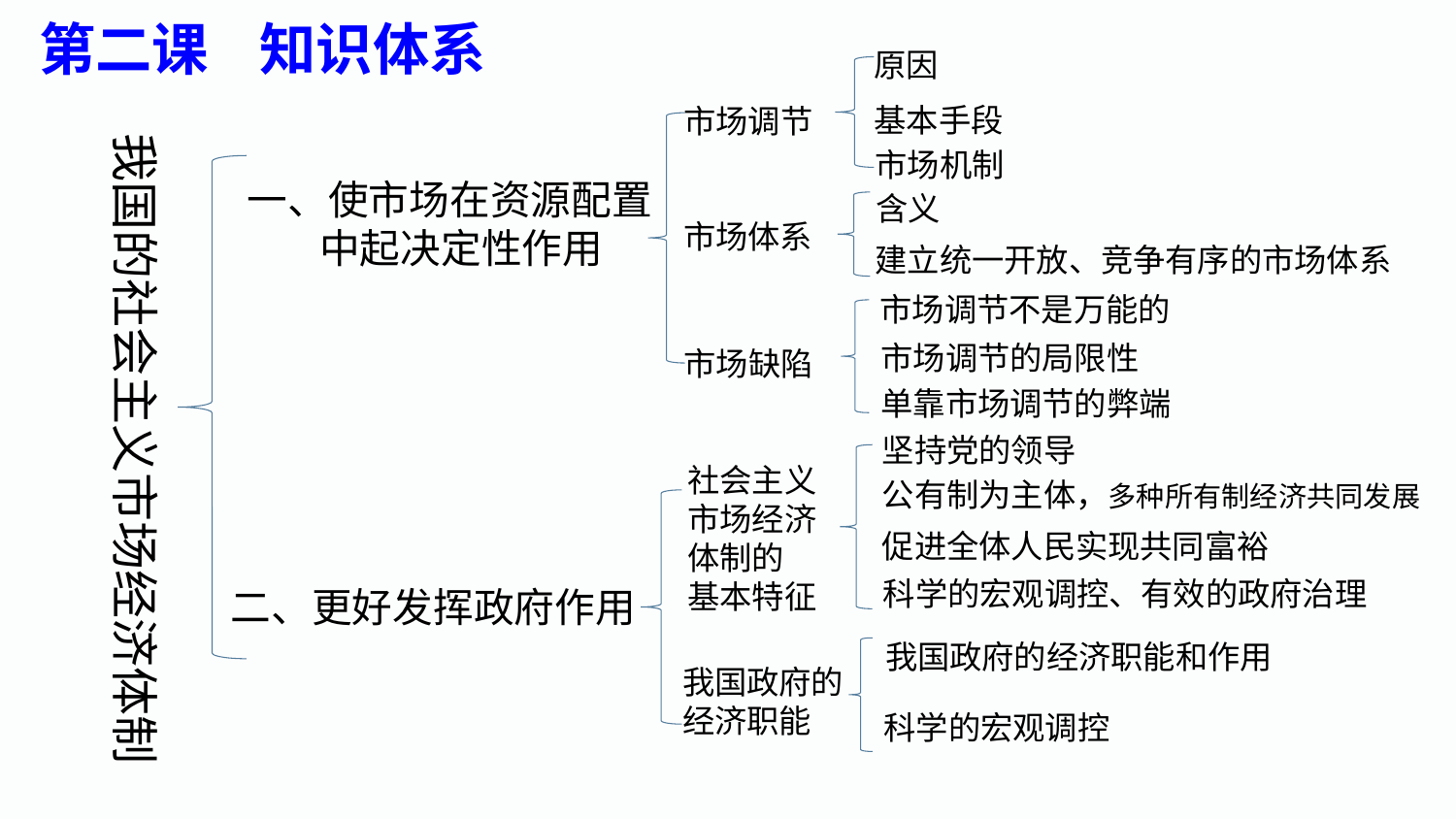

第二课    知识体系
原因

基本手段
市场调节

我国的社会主义市场经济体制
市场机制

一、使市场在资源配置
       中起决定性作用
含义

市场体系
建立统一开放、竞争有序的市场体系
市场调节不是万能的

市场调节的局限性
市场缺陷
单靠市场调节的弊端
坚持党的领导

社会主义
市场经济
体制的
基本特征
公有制为主体，多种所有制经济共同发展

促进全体人民实现共同富裕
科学的宏观调控、有效的政府治理
二、更好发挥政府作用
我国政府的经济职能和作用

我国政府的经济职能
科学的宏观调控